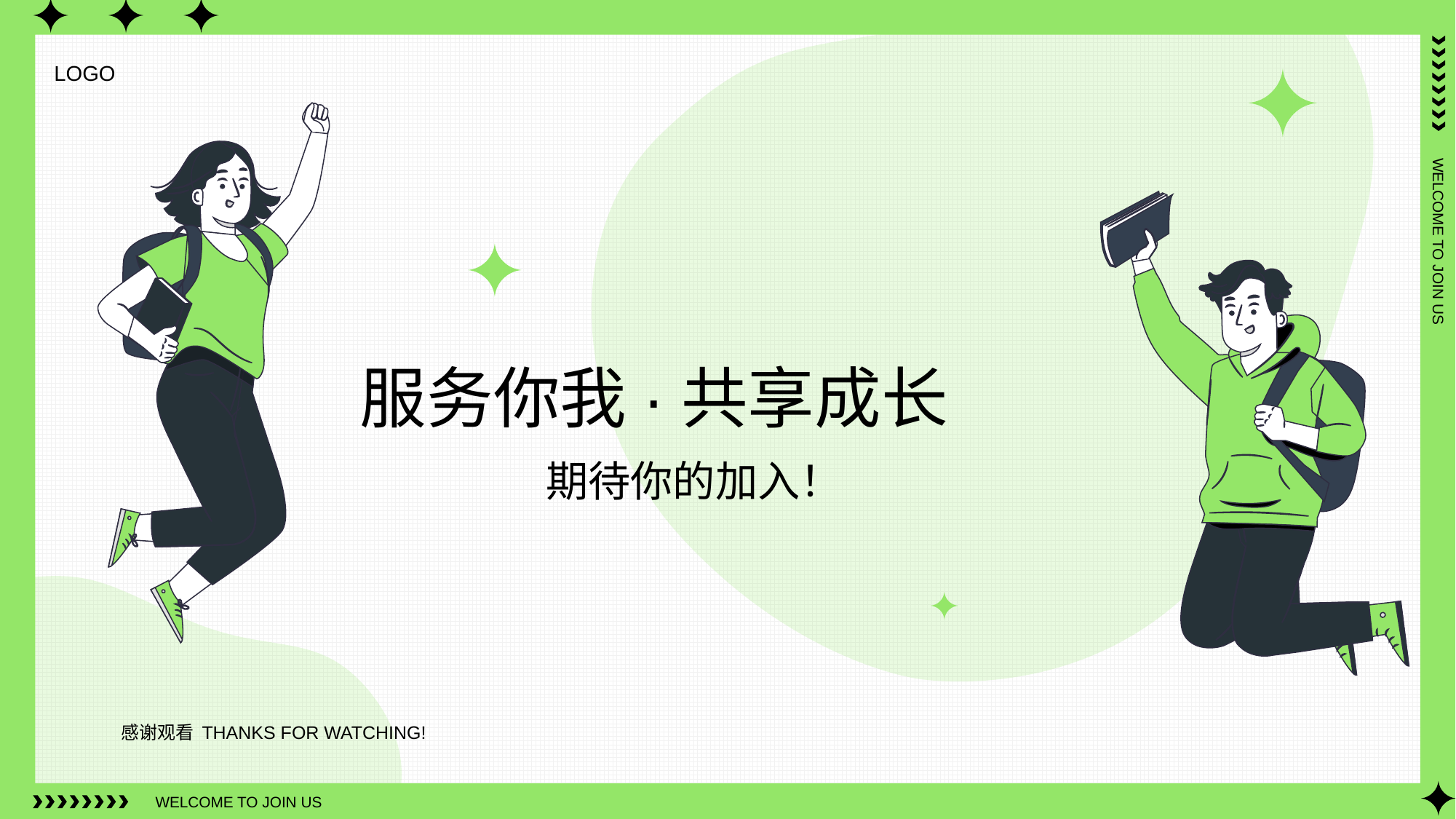

LOGO

服务你我·共享成长
期待你的加入！

感谢观看 THANKS FOR WATCHING!